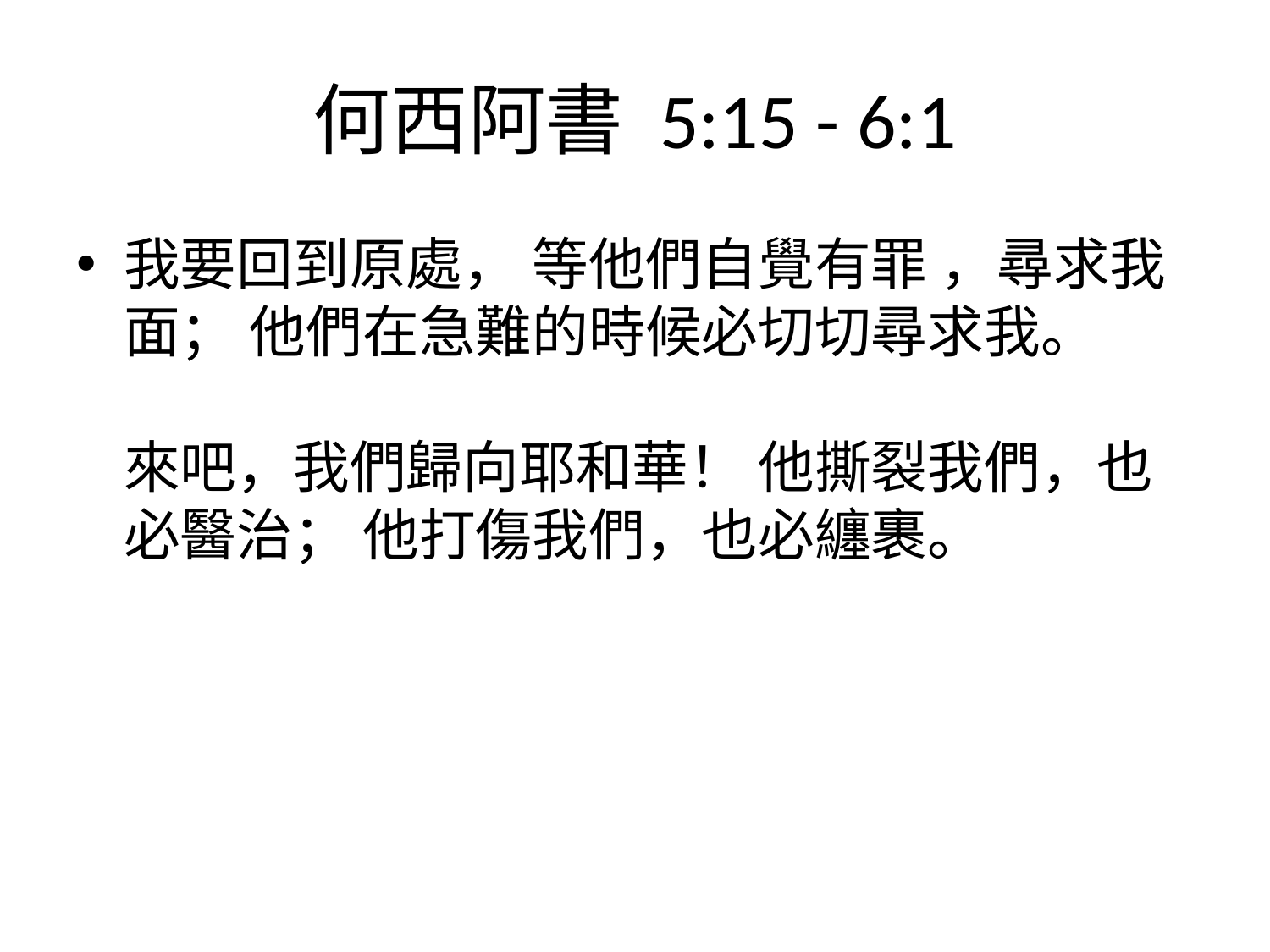

# 何西阿書‬ ‭5:15 - 6:1
我要回到原處， 等他們自覺有罪 ，尋求我面； 他們在急難的時候必切切尋求我。
來吧，我們歸向耶和華！ 他撕裂我們，也必醫治； 他打傷我們，也必纏裹。